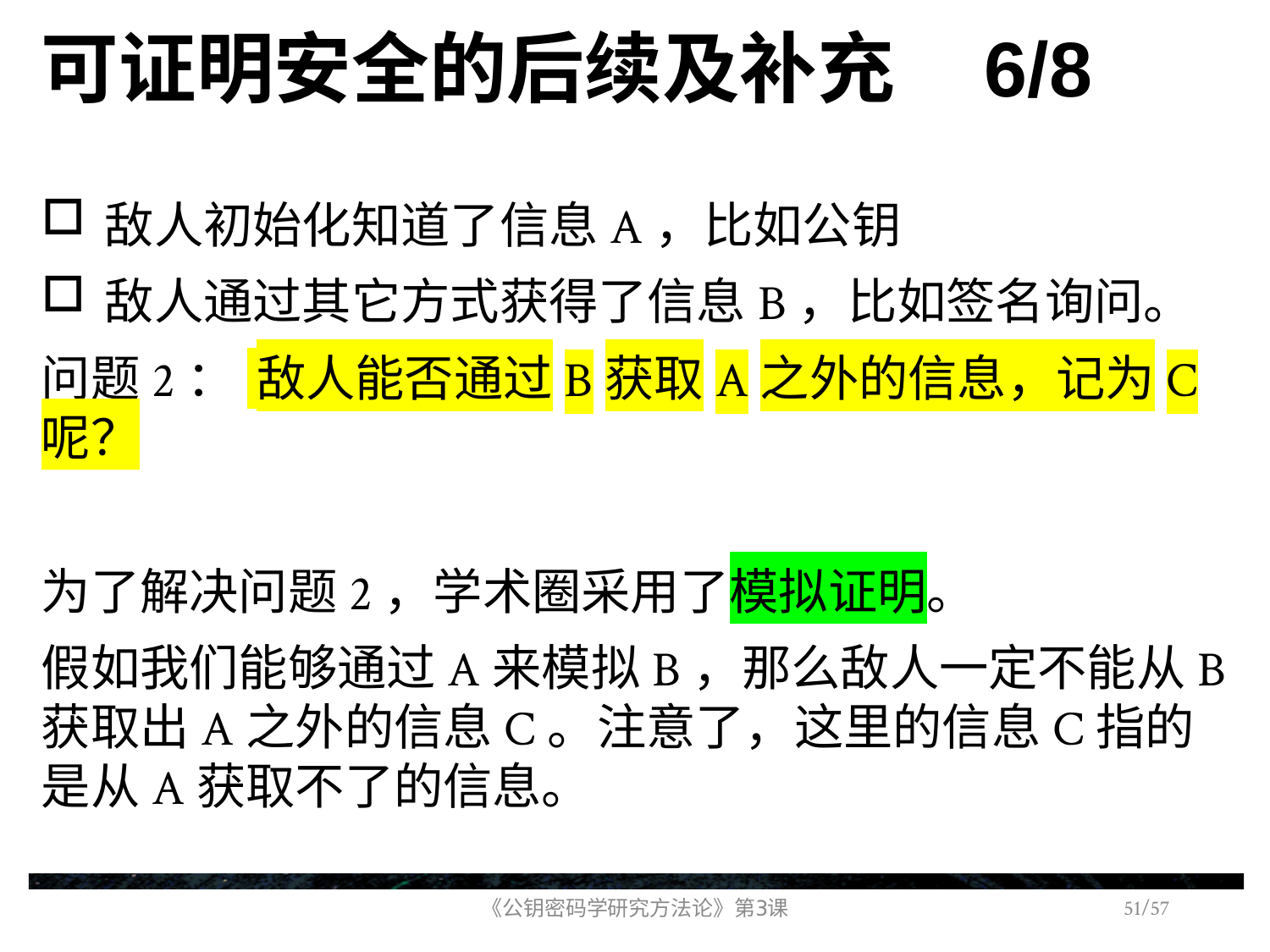

# 可证明安全的后续及补充    6/8
敌人初始化知道了信息A，比如公钥
敌人通过其它方式获得了信息B，比如签名询问。
问题2：  敌人能否通过B获取A之外的信息，记为C呢？

为了解决问题2，学术圈采用了模拟证明。
假如我们能够通过A来模拟B，那么敌人一定不能从B获取出A之外的信息C。注意了，这里的信息C指的是从A获取不了的信息。
《公钥密码学研究方法论》第3课
51/57